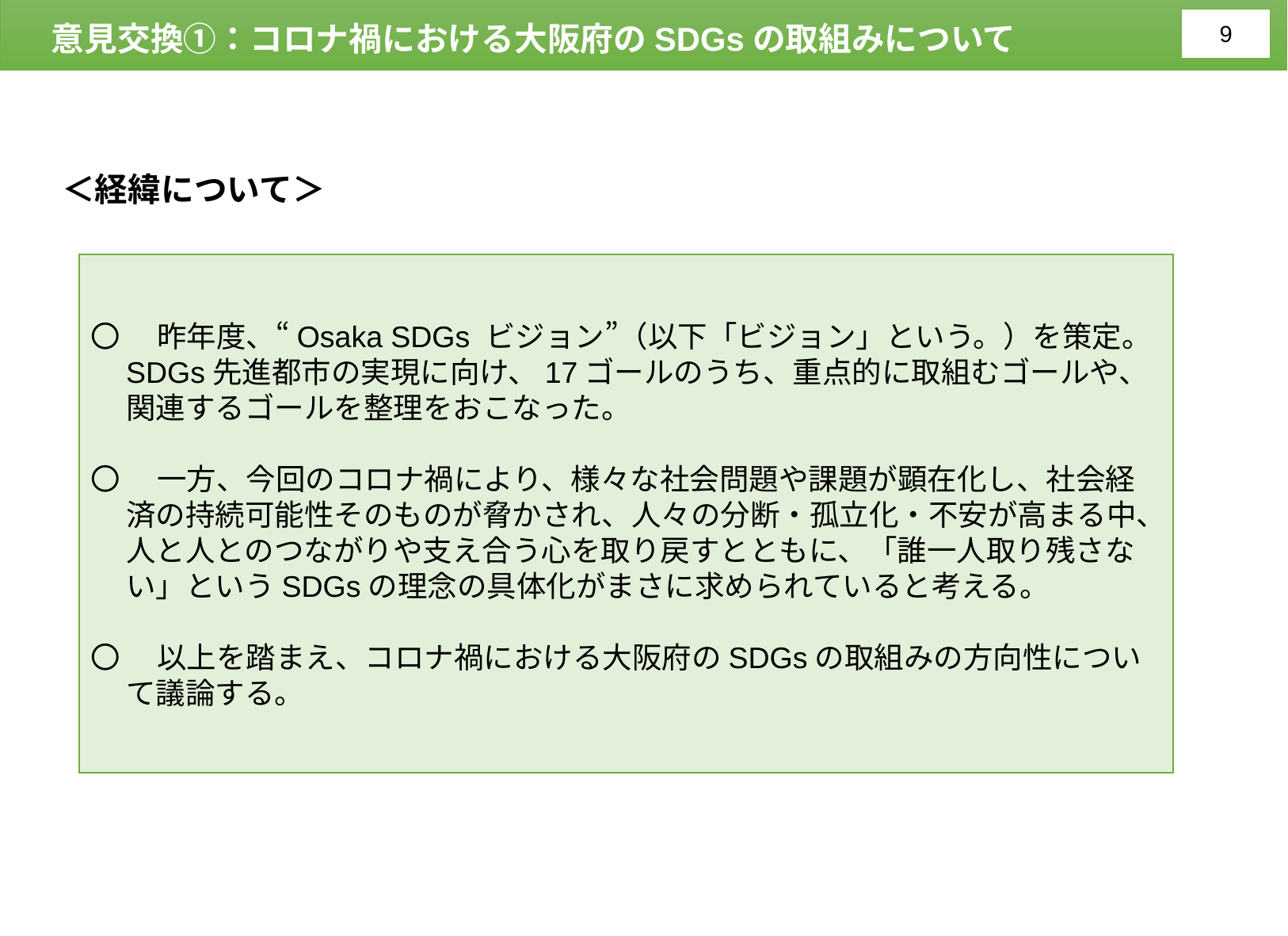

意見交換①：コロナ禍における大阪府のSDGsの取組みについて
＜経緯について＞
〇　 昨年度、“Osaka SDGs ビジョン”（以下「ビジョン」という。）を策定。SDGs先進都市の実現に向け、17ゴールのうち、重点的に取組むゴールや、関連するゴールを整理をおこなった。

〇　 一方、今回のコロナ禍により、様々な社会問題や課題が顕在化し、社会経済の持続可能性そのものが脅かされ、人々の分断・孤立化・不安が高まる中、人と人とのつながりや支え合う心を取り戻すとともに、「誰一人取り残さない」というSDGsの理念の具体化がまさに求められていると考える。

〇 　以上を踏まえ、コロナ禍における大阪府のSDGsの取組みの方向性について議論する。